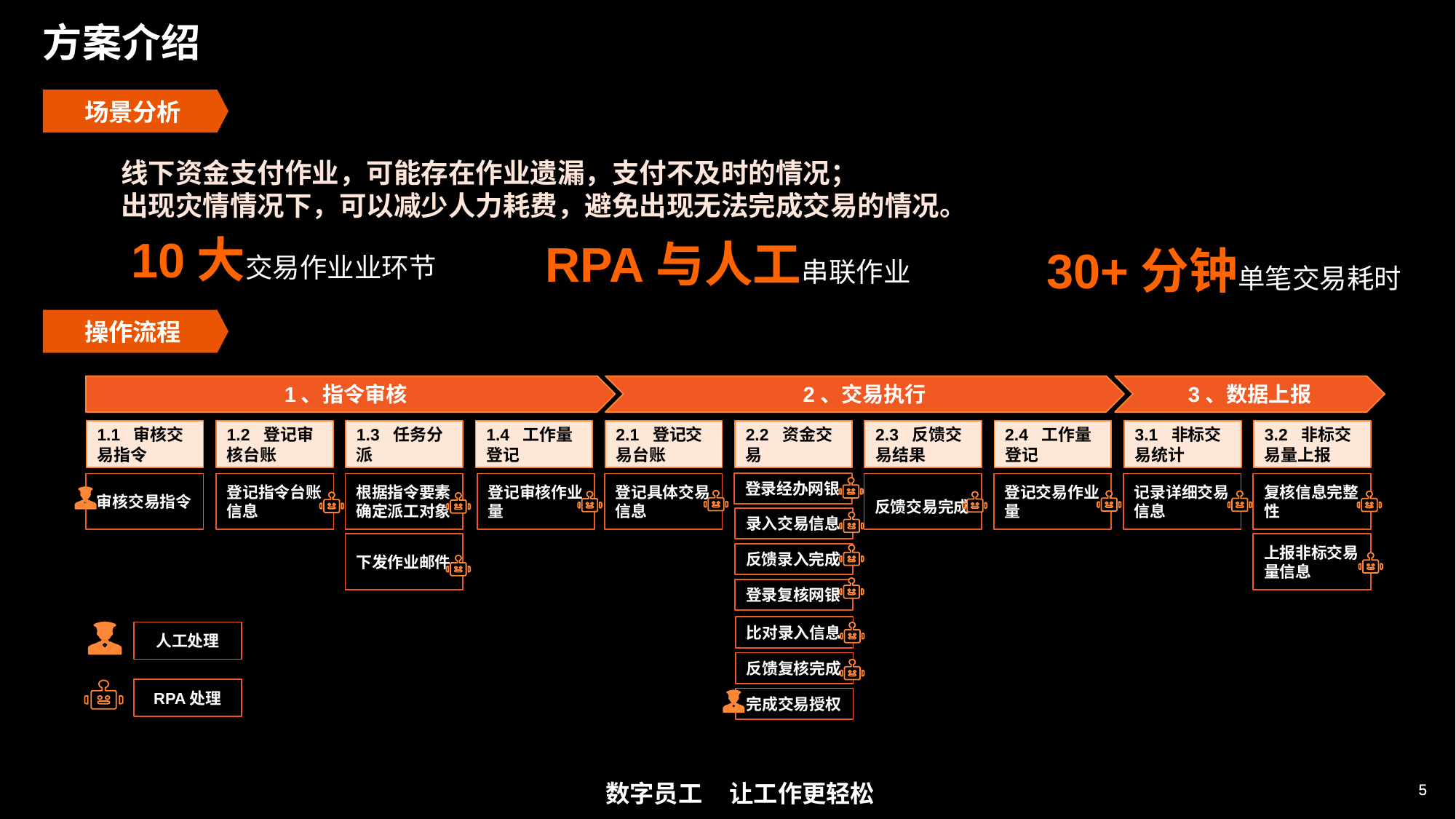

# 方案介绍
场景分析
线下资金支付作业，可能存在作业遗漏，支付不及时的情况；
出现灾情情况下，可以减少人力耗费，避免出现无法完成交易的情况。
10大交易作业业环节
RPA与人工串联作业
30+分钟单笔交易耗时
操作流程
1、指令审核
2、交易执行
3、数据上报
1.1  审核交易指令
1.2  登记审核台账
1.3  任务分派
1.4  工作量登记
2.1  登记交易台账
2.2  资金交易
2.3  反馈交易结果
2.4  工作量登记
3.1  非标交易统计
3.2  非标交易量上报
登录经办网银
登记具体交易信息
反馈交易完成
登记交易作业量
记录详细交易信息
复核信息完整性
登记审核作业量
审核交易指令
登记指令台账信息
根据指令要素确定派工对象

录入交易信息

下发作业邮件
上报非标交易量信息
反馈录入完成

登录复核网银
比对录入信息

人工处理

反馈复核完成

RPA处理

完成交易授权